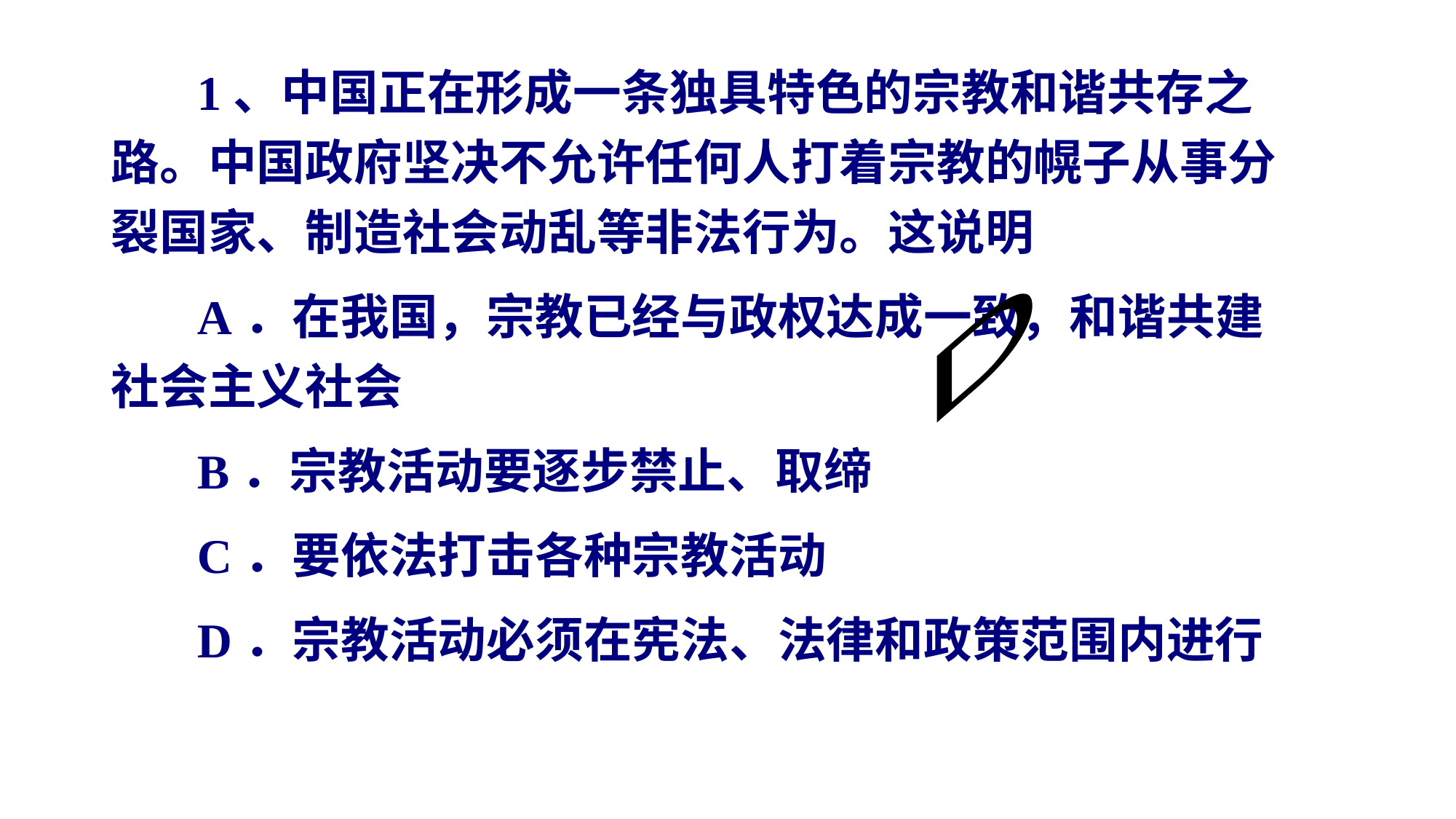

1、中国正在形成一条独具特色的宗教和谐共存之路。中国政府坚决不允许任何人打着宗教的幌子从事分裂国家、制造社会动乱等非法行为。这说明
A．在我国，宗教已经与政权达成一致，和谐共建社会主义社会
B．宗教活动要逐步禁止、取缔
C．要依法打击各种宗教活动
D．宗教活动必须在宪法、法律和政策范围内进行
D